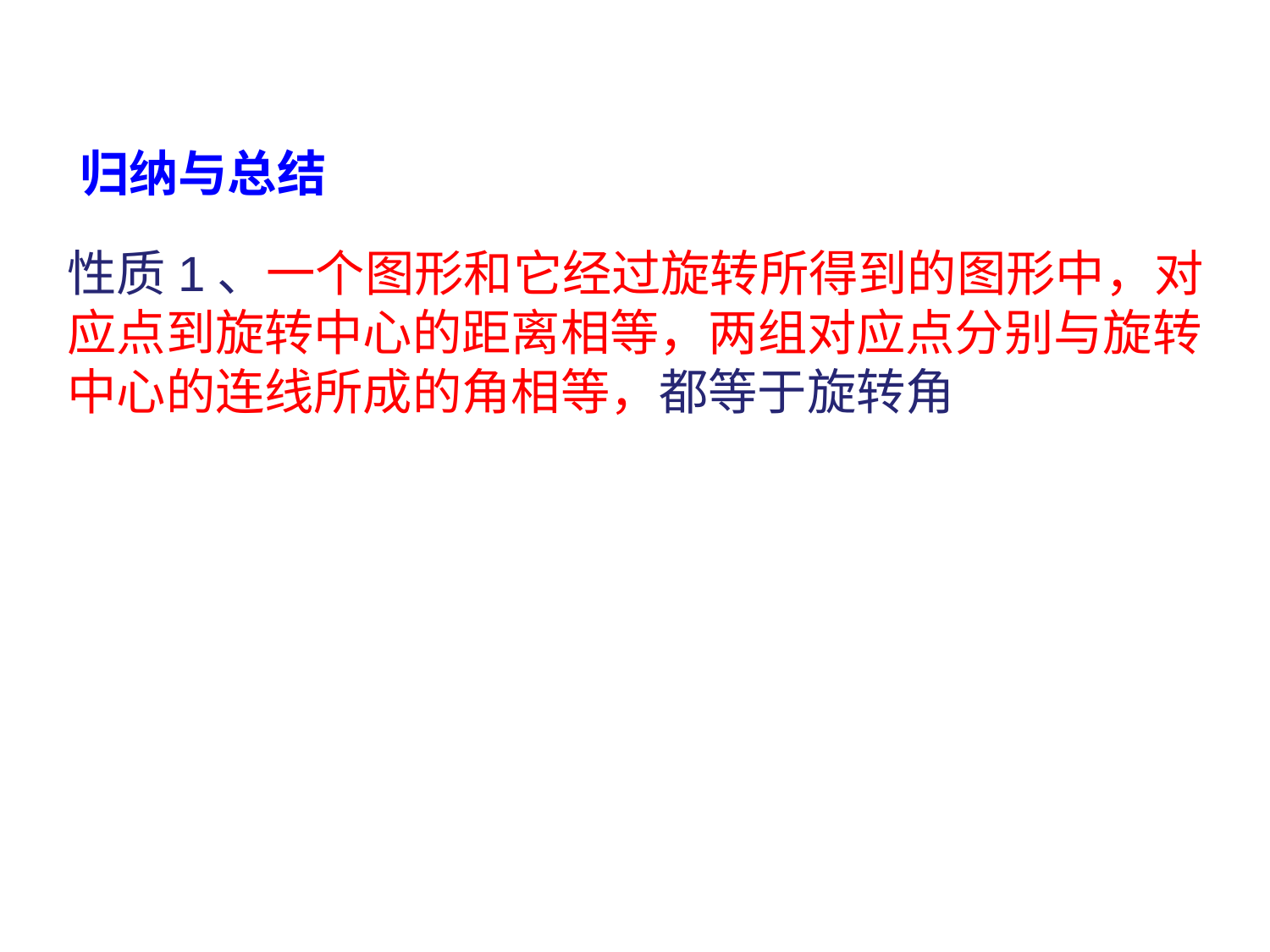

归纳与总结
性质1、一个图形和它经过旋转所得到的图形中，对应点到旋转中心的距离相等，两组对应点分别与旋转中心的连线所成的角相等，都等于旋转角